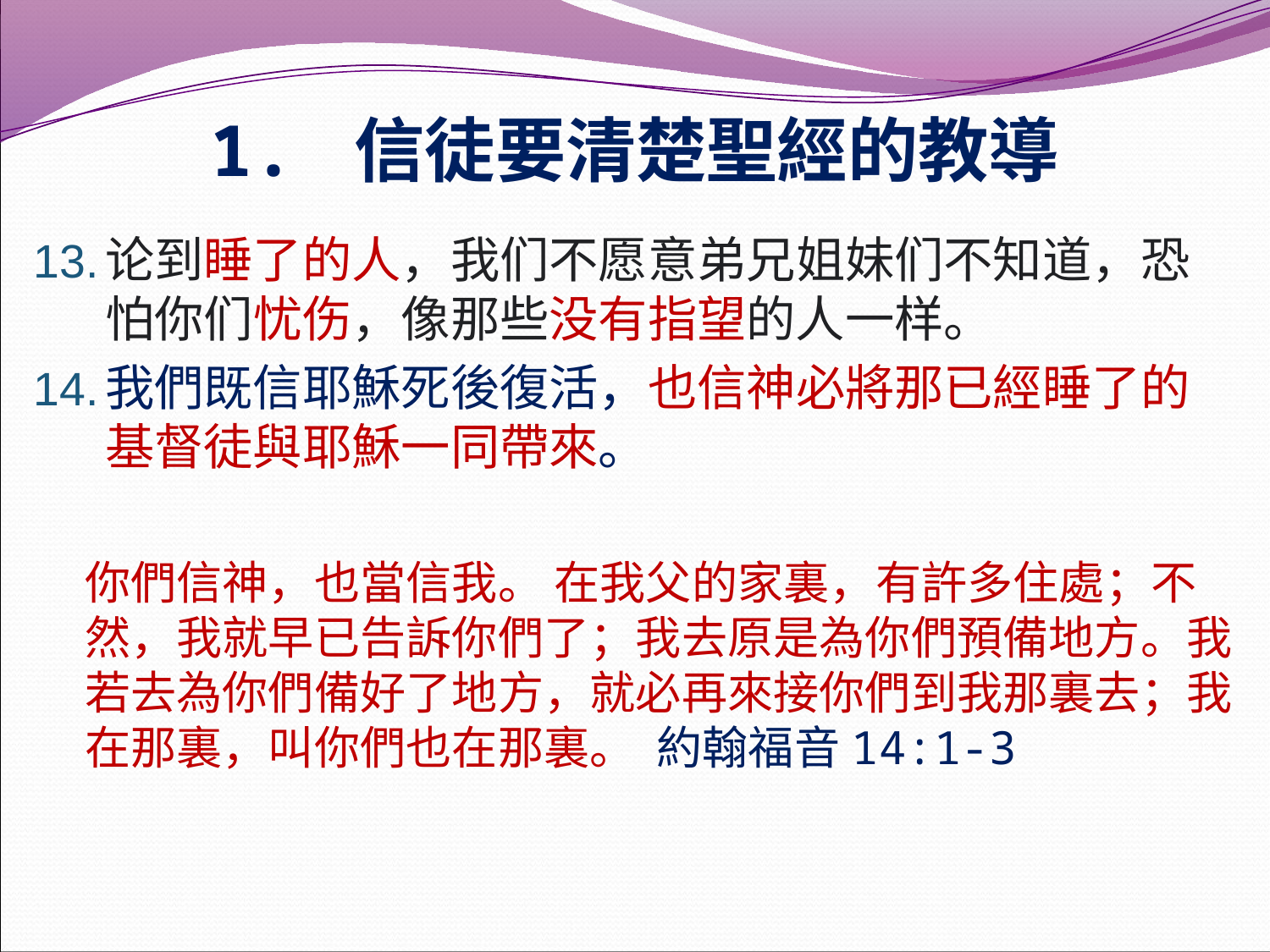

# 1. 信徒要清楚聖經的教導
论到睡了的人，我们不愿意弟兄姐妹们不知道，恐怕你们忧伤，像那些没有指望的人一样。
我們既信耶穌死後復活，也信神必將那已經睡了的基督徒與耶穌一同帶來。

你們信神，也當信我。 在我父的家裏，有許多住處；不然，我就早已告訴你們了；我去原是為你們預備地方。我若去為你們備好了地方，就必再來接你們到我那裏去；我在那裏，叫你們也在那裏。  約翰福音14:1-3